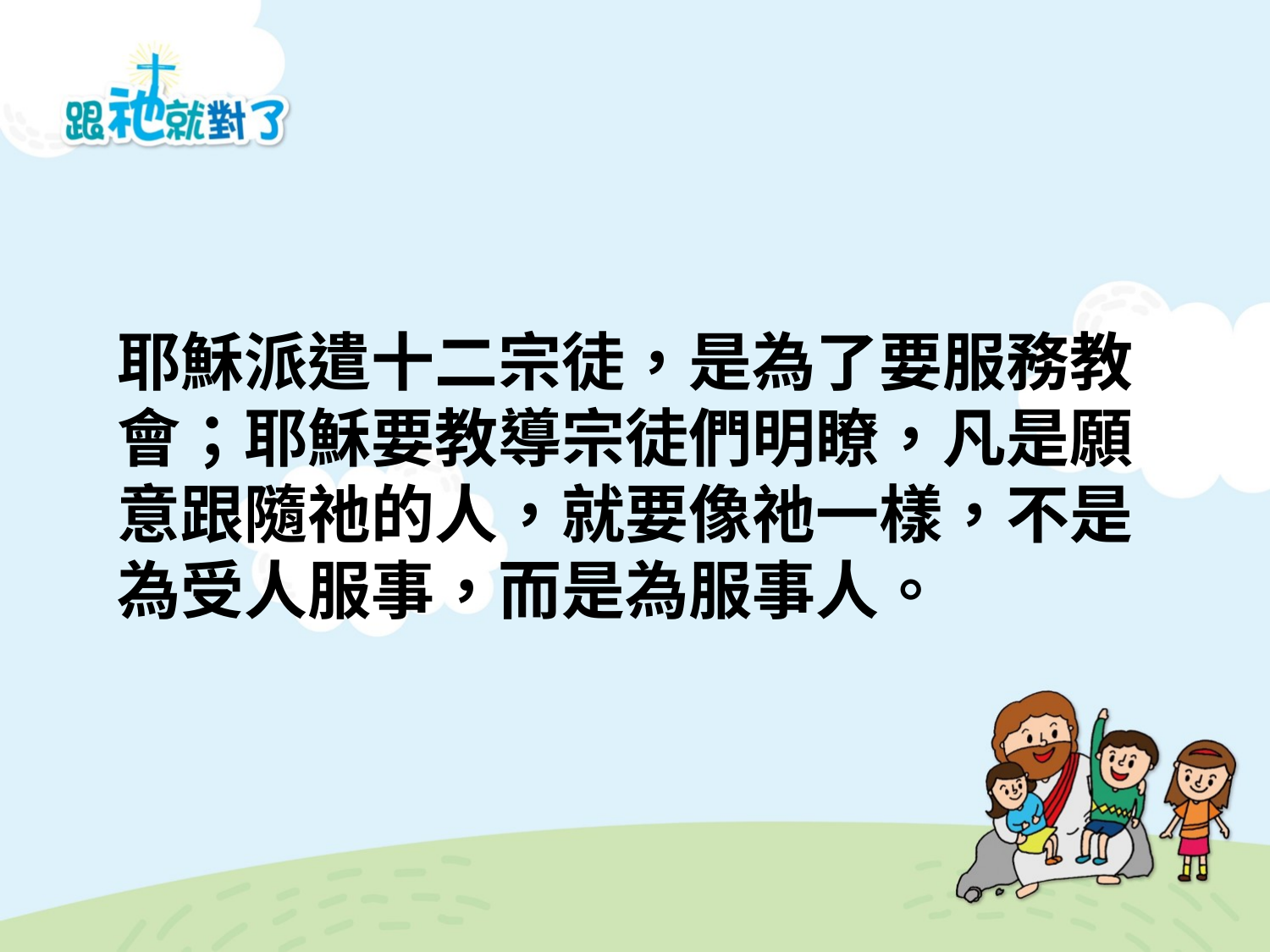

耶穌派遣十二宗徒，是為了要服務教會；耶穌要教導宗徒們明瞭，凡是願意跟隨祂的人，就要像祂一樣，不是為受人服事，而是為服事人。